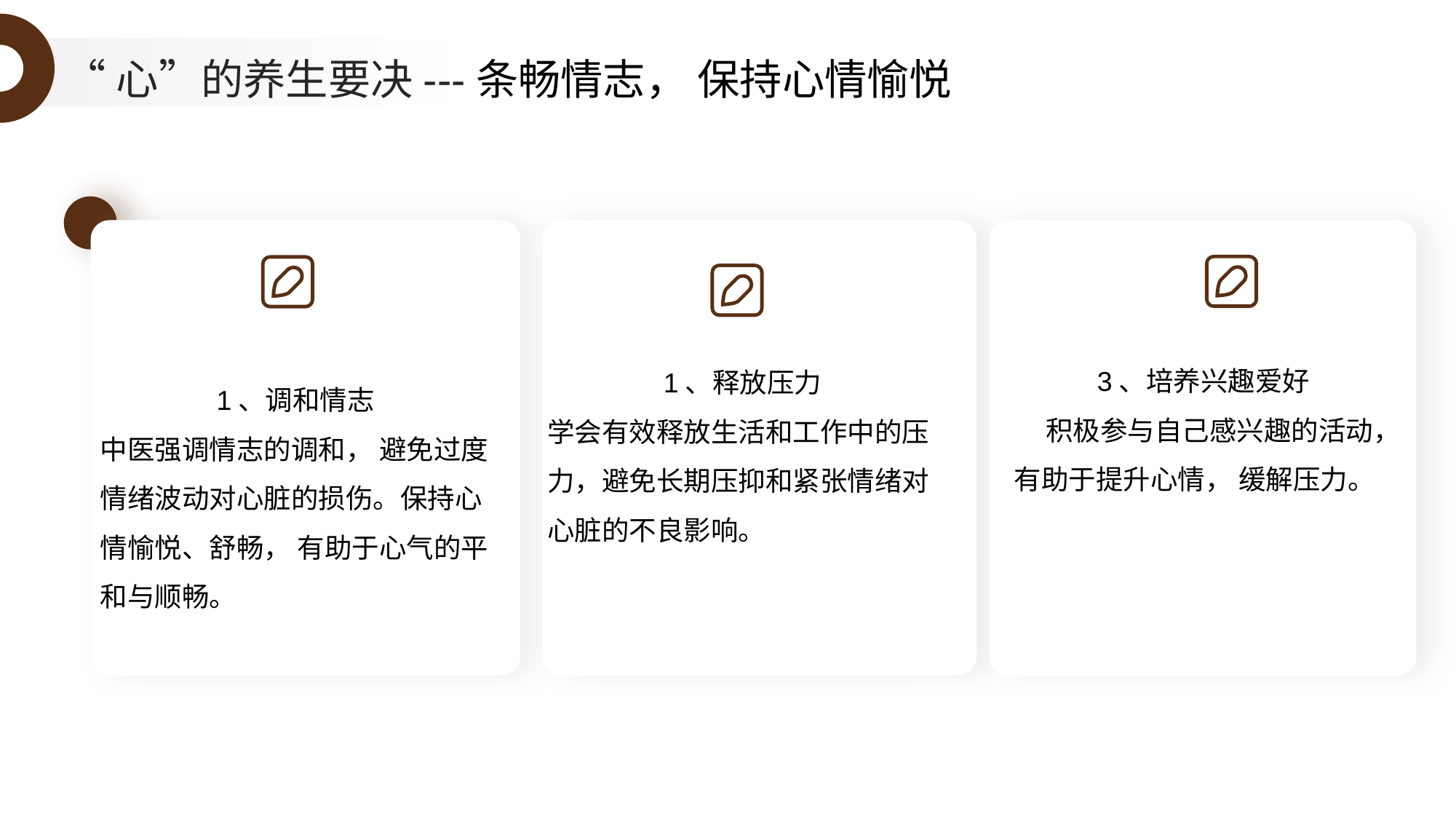

“心”的养生要决---条畅情志， 保持心情愉悦

3、培养兴趣爱好
     积极参与自己感兴趣的活动， 有助于提升心情， 缓解压力。
1、释放压力
学会有效释放生活和工作中的压力，避免长期压抑和紧张情绪对心脏的不良影响。
1、调和情志
中医强调情志的调和， 避免过度情绪波动对心脏的损伤。保持心情愉悦、舒畅， 有助于心气的平和与顺畅。